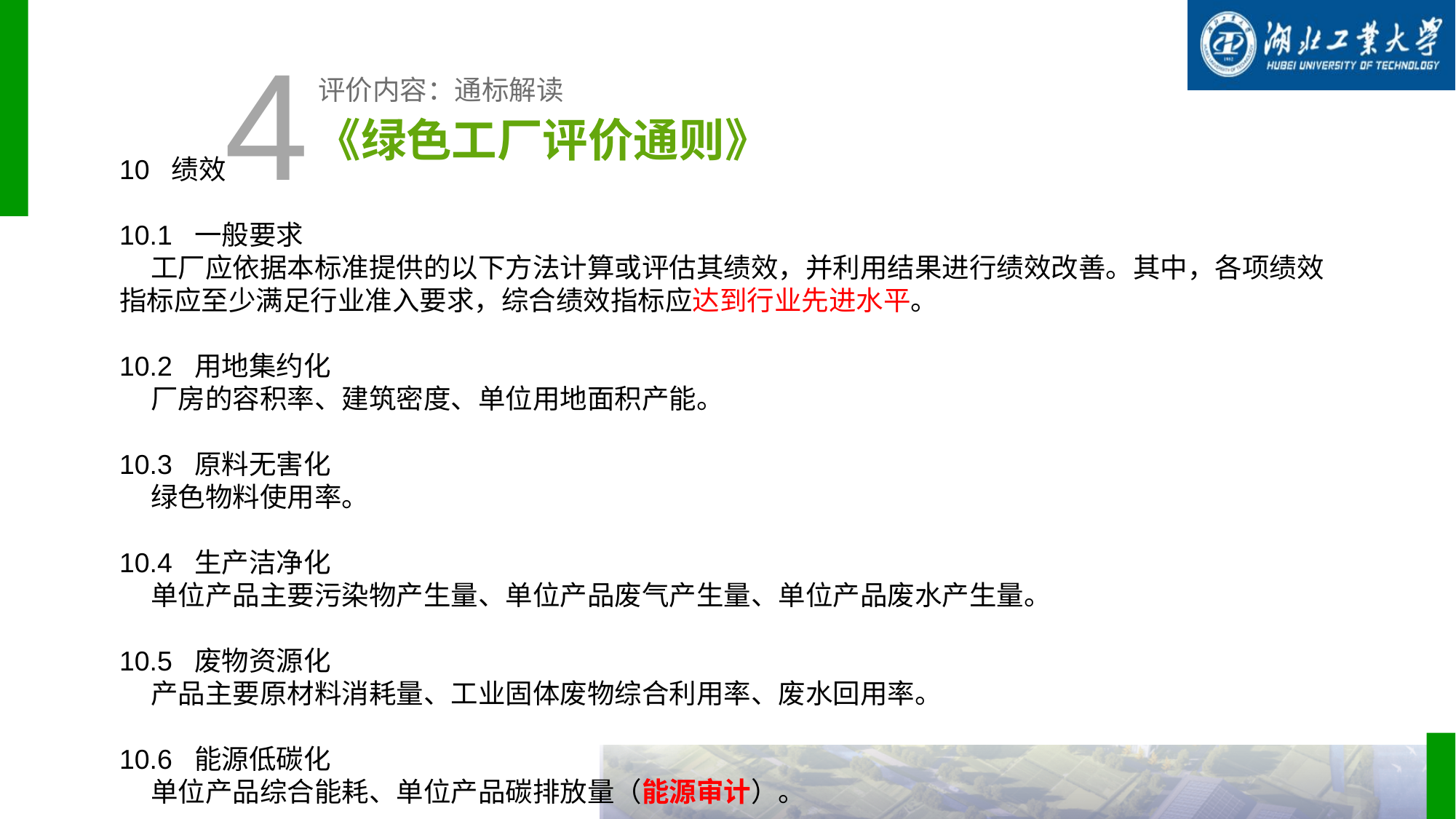

4
评价内容：通标解读
《绿色工厂评价通则》
10  绩效

10.1  一般要求
    工厂应依据本标准提供的以下方法计算或评估其绩效，并利用结果进行绩效改善。其中，各项绩效指标应至少满足行业准入要求，综合绩效指标应达到行业先进水平。

10.2  用地集约化
    厂房的容积率、建筑密度、单位用地面积产能。

10.3  原料无害化
    绿色物料使用率。

10.4  生产洁净化
    单位产品主要污染物产生量、单位产品废气产生量、单位产品废水产生量。

10.5  废物资源化
    产品主要原材料消耗量、工业固体废物综合利用率、废水回用率。

10.6  能源低碳化
    单位产品综合能耗、单位产品碳排放量（能源审计）。